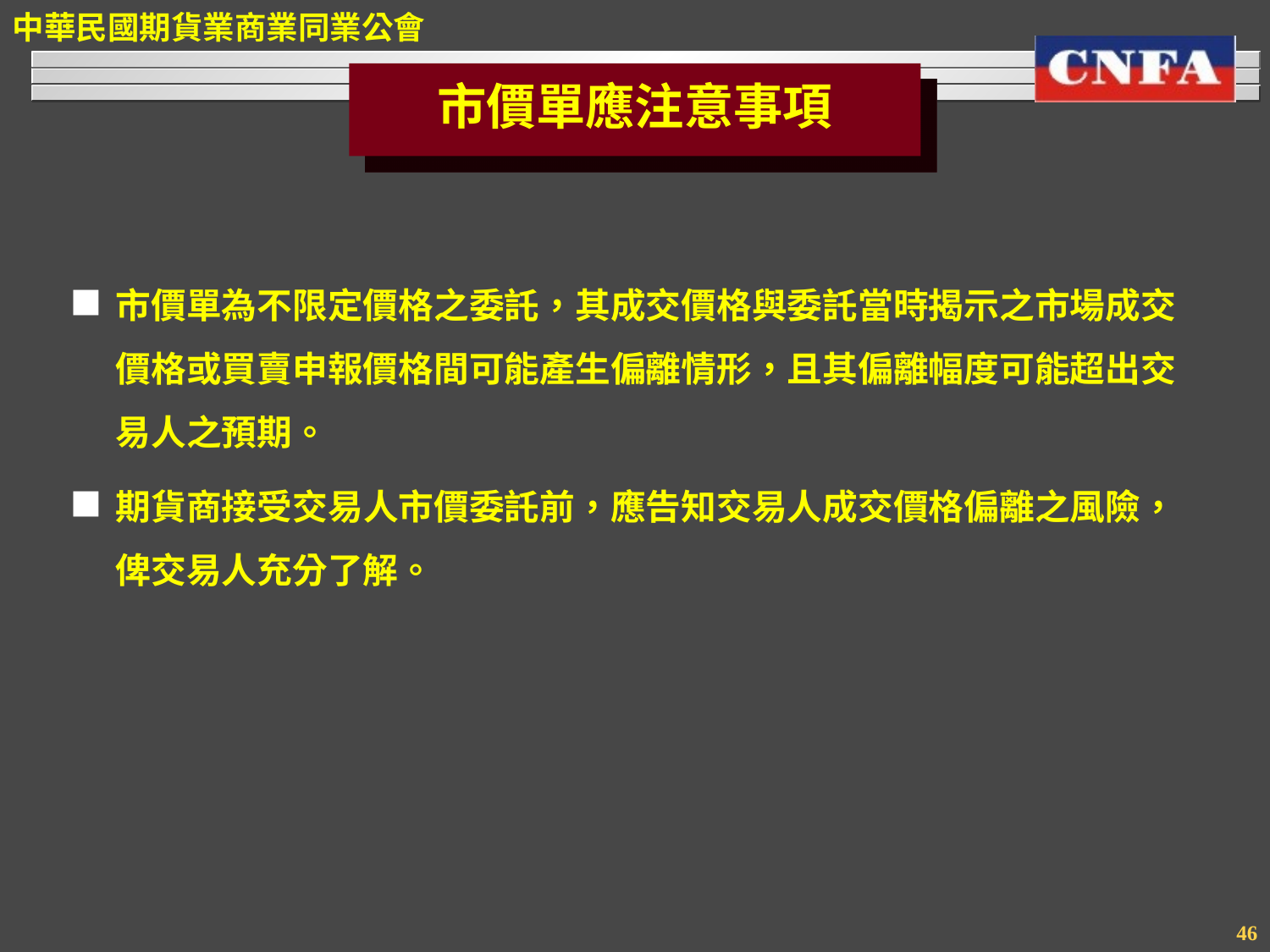

市價單應注意事項
市價單為不限定價格之委託，其成交價格與委託當時揭示之市場成交價格或買賣申報價格間可能產生偏離情形，且其偏離幅度可能超出交易人之預期。
期貨商接受交易人市價委託前，應告知交易人成交價格偏離之風險，俾交易人充分了解。